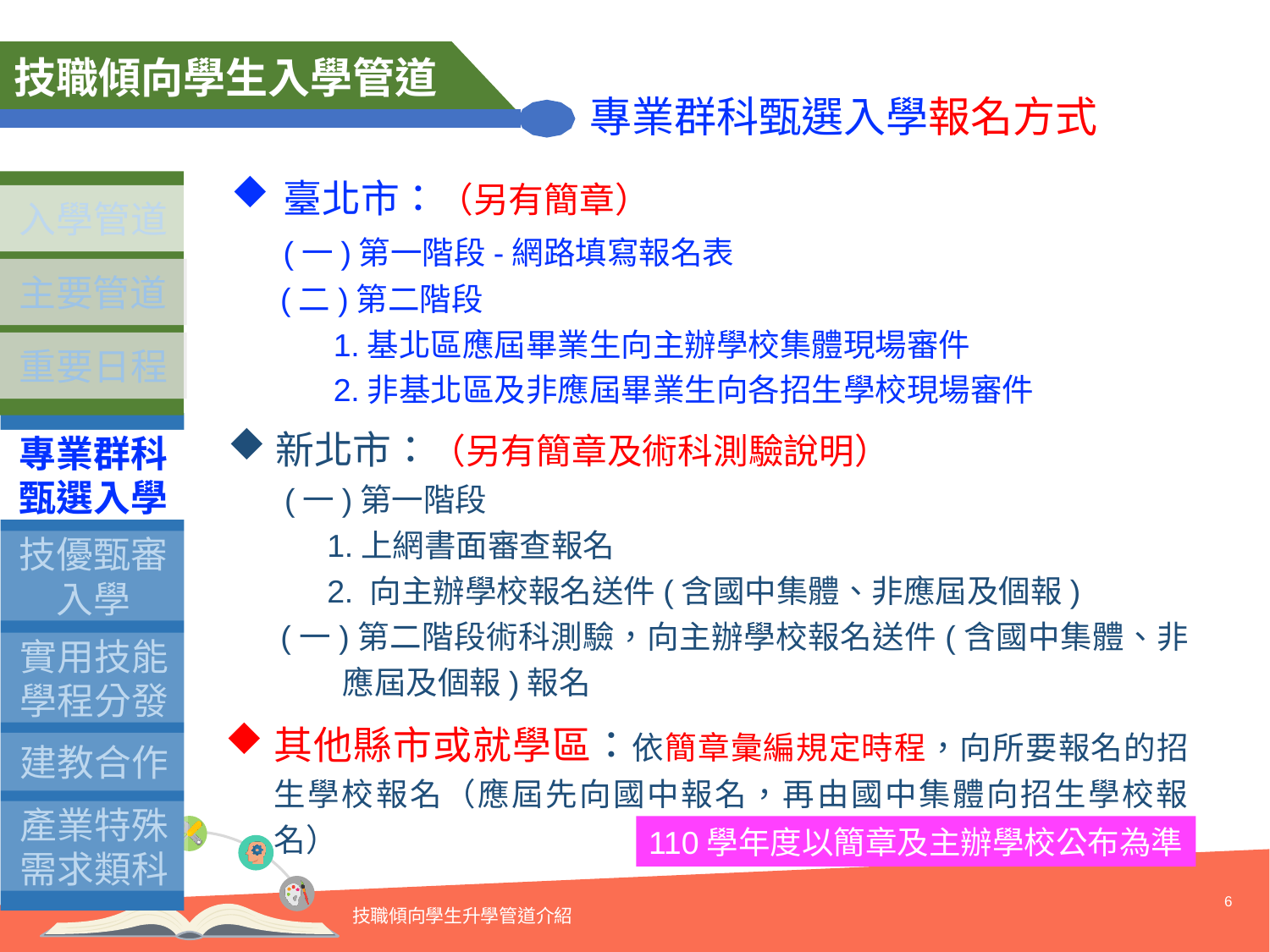

技職傾向學生入學管道

專業群科甄選入學報名方式
臺北市：（另有簡章）
	(一)第一階段-網路填寫報名表
(二)第二階段
1.基北區應屆畢業生向主辦學校集體現場審件
2.非基北區及非應屆畢業生向各招生學校現場審件
新北市：（另有簡章及術科測驗說明）
(一)第一階段
1.上網書面審查報名
2. 向主辦學校報名送件(含國中集體、非應屆及個報)
(一)第二階段術科測驗，向主辦學校報名送件(含國中集體、非應屆及個報)報名
其他縣市或就學區：依簡章彙編規定時程，向所要報名的招生學校報名（應屆先向國中報名，再由國中集體向招生學校報名）

二、甄選方式
(一) 各校應依特色課程發展就實驗、面試、實作、表演等項目，選擇辦理術科甄選，並得視需要辦理書面審查，但不得加考任何學科紙筆測驗。
(二) 各校得參採本(110)年國中教育會考成績作為錄取門檻。
每一學生限擇一就學區之校(群、科、班)報名。

入學管道
主要管道
重要日程

專業群科
甄選入學
技優甄審入學
實用技能學程分發
建教合作
產業特殊需求類科
110學年度以簡章及主辦學校公布為準
6